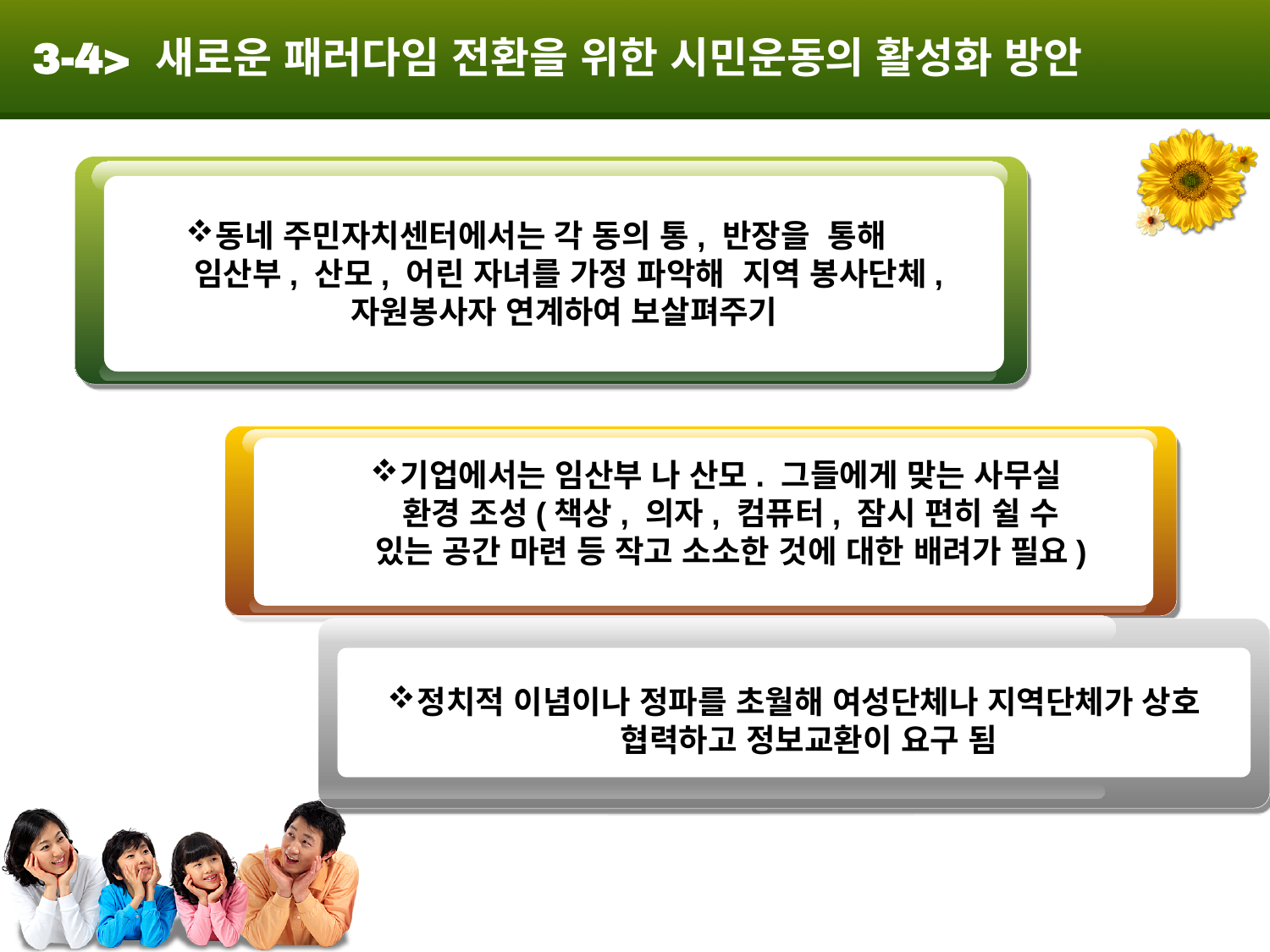

# 3-4> 새로운 패러다임 전환을 위한 시민운동의 활성화 방안

동네 주민자치센터에서는 각 동의 통, 반장을  통해     임산부, 산모, 어린 자녀를 가정 파악해  지역 봉사단체, 자원봉사자 연계하여 보살펴주기

기업에서는 임산부 나 산모. 그들에게 맞는 사무실 환경 조성(책상, 의자, 컴퓨터, 잠시 편히 쉴 수 있는 공간 마련 등 작고 소소한 것에 대한 배려가 필요)

정치적 이념이나 정파를 초월해 여성단체나 지역단체가 상호 협력하고 정보교환이 요구 됨